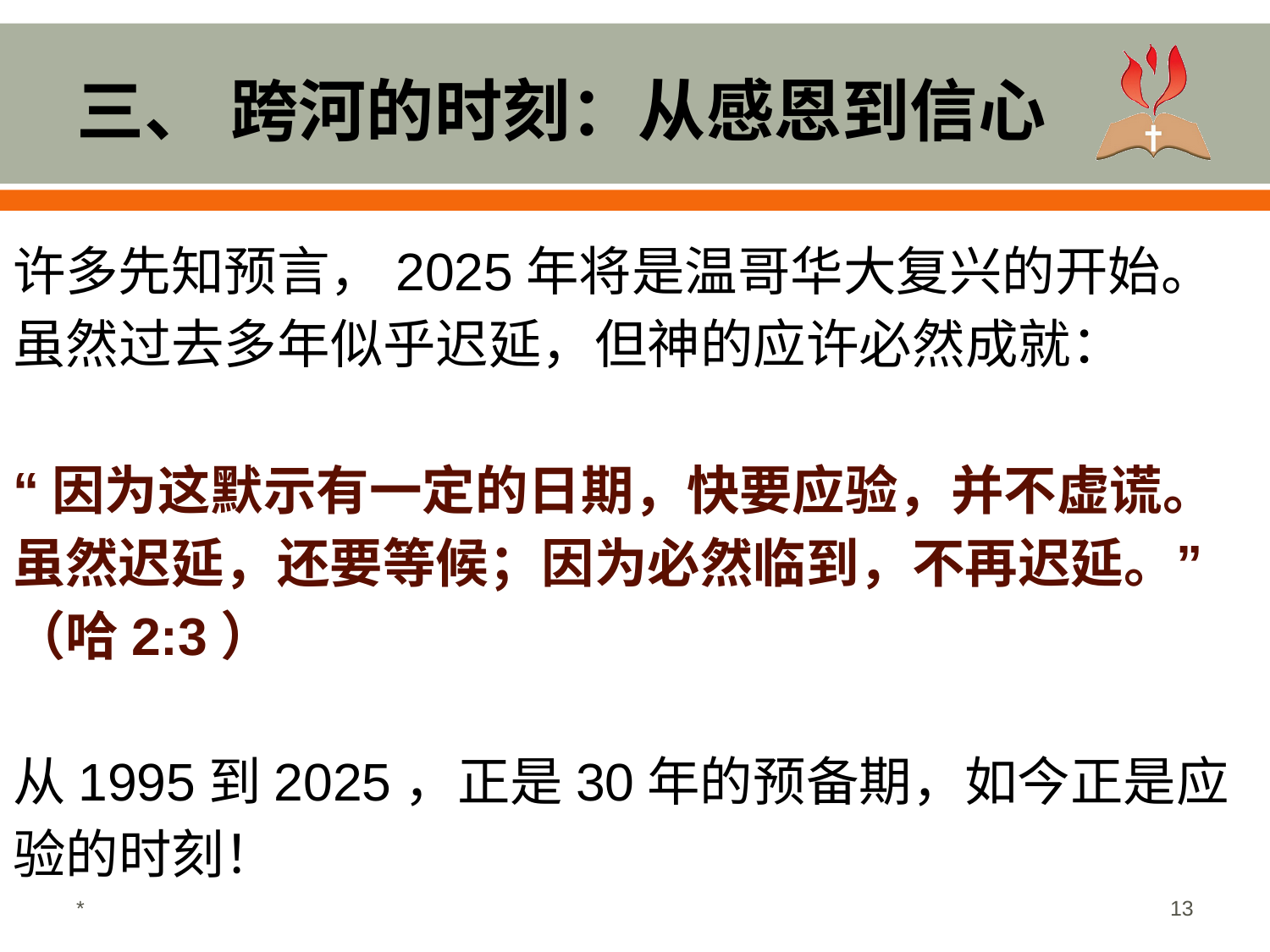

# 三、 跨河的时刻：从感恩到信心
许多先知预言，2025年将是温哥华大复兴的开始。虽然过去多年似乎迟延，但神的应许必然成就：

“因为这默示有一定的日期，快要应验，并不虚谎。虽然迟延，还要等候；因为必然临到，不再迟延。”（哈2:3）

从1995到2025，正是30年的预备期，如今正是应验的时刻！

*
13